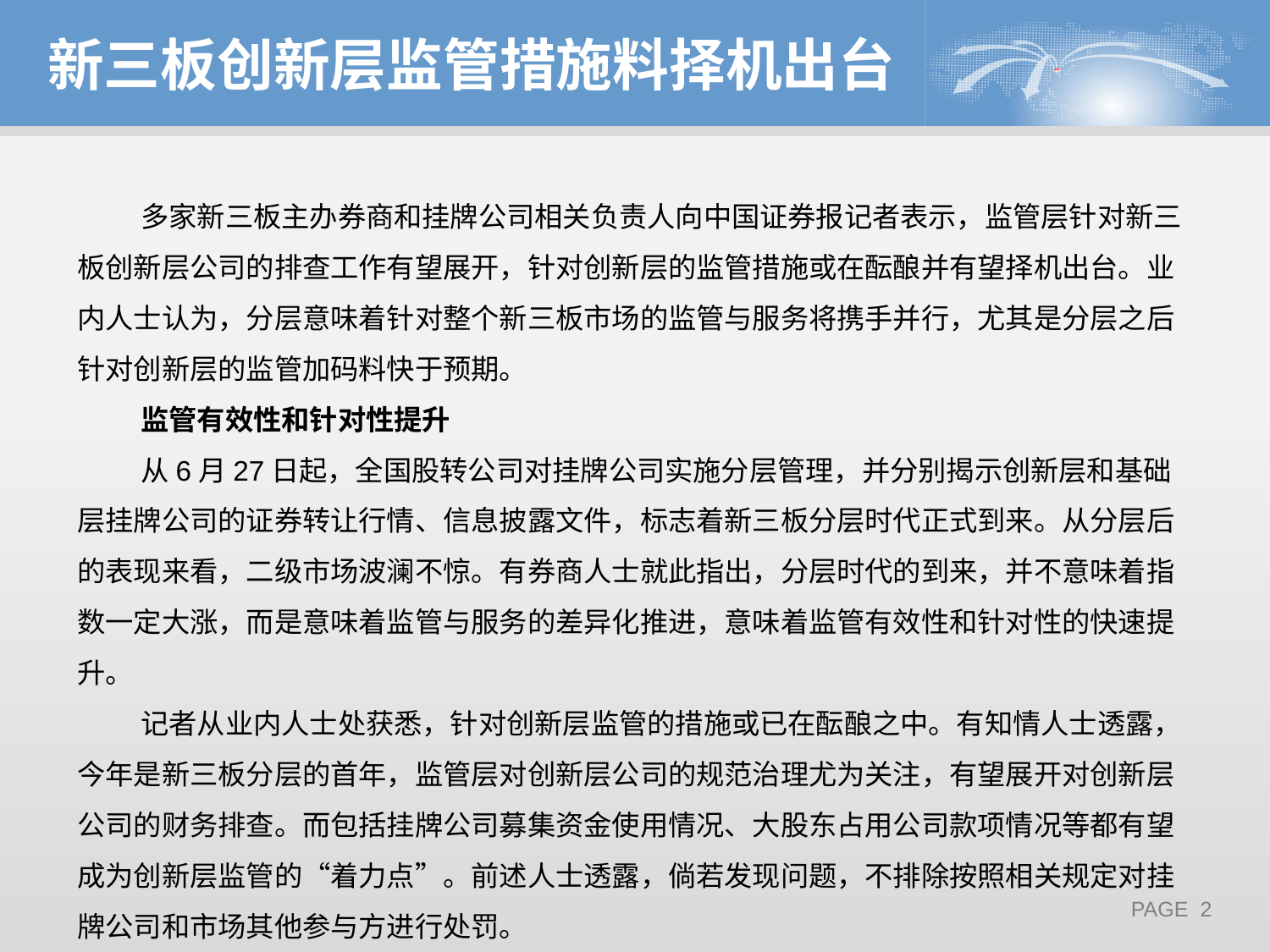

新三板创新层监管措施料择机出台
多家新三板主办券商和挂牌公司相关负责人向中国证券报记者表示，监管层针对新三板创新层公司的排查工作有望展开，针对创新层的监管措施或在酝酿并有望择机出台。业内人士认为，分层意味着针对整个新三板市场的监管与服务将携手并行，尤其是分层之后针对创新层的监管加码料快于预期。
监管有效性和针对性提升
从6月27日起，全国股转公司对挂牌公司实施分层管理，并分别揭示创新层和基础层挂牌公司的证券转让行情、信息披露文件，标志着新三板分层时代正式到来。从分层后的表现来看，二级市场波澜不惊。有券商人士就此指出，分层时代的到来，并不意味着指数一定大涨，而是意味着监管与服务的差异化推进，意味着监管有效性和针对性的快速提升。
记者从业内人士处获悉，针对创新层监管的措施或已在酝酿之中。有知情人士透露，今年是新三板分层的首年，监管层对创新层公司的规范治理尤为关注，有望展开对创新层公司的财务排查。而包括挂牌公司募集资金使用情况、大股东占用公司款项情况等都有望成为创新层监管的“着力点”。前述人士透露，倘若发现问题，不排除按照相关规定对挂牌公司和市场其他参与方进行处罚。